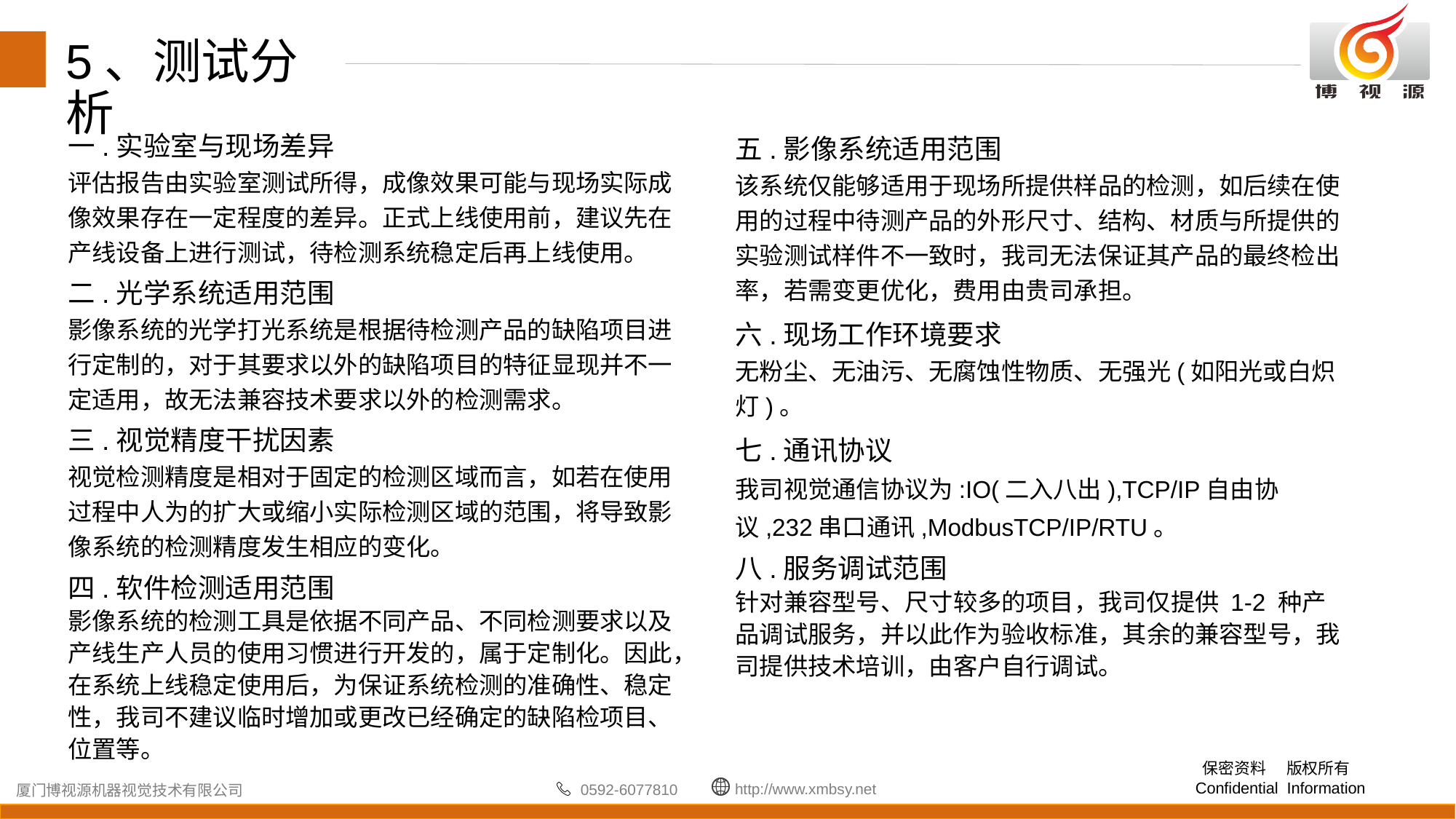

5、测试分析
一.实验室与现场差异
评估报告由实验室测试所得，成像效果可能与现场实际成像效果存在一定程度的差异。正式上线使用前，建议先在产线设备上进行测试，待检测系统稳定后再上线使用。
二.光学系统适用范围
影像系统的光学打光系统是根据待检测产品的缺陷项目进行定制的，对于其要求以外的缺陷项目的特征显现并不一定适用，故无法兼容技术要求以外的检测需求。
三.视觉精度干扰因素
视觉检测精度是相对于固定的检测区域而言，如若在使用过程中人为的扩大或缩小实际检测区域的范围，将导致影像系统的检测精度发生相应的变化。
四.软件检测适用范围
影像系统的检测工具是依据不同产品、不同检测要求以及产线生产人员的使用习惯进行开发的，属于定制化。因此，在系统上线稳定使用后，为保证系统检测的准确性、稳定性，我司不建议临时增加或更改已经确定的缺陷检项目、位置等。
五.影像系统适用范围
该系统仅能够适用于现场所提供样品的检测，如后续在使用的过程中待测产品的外形尺寸、结构、材质与所提供的实验测试样件不一致时，我司无法保证其产品的最终检出率，若需变更优化，费用由贵司承担。
六.现场工作环境要求
无粉尘、无油污、无腐蚀性物质、无强光(如阳光或白炽灯)。
七.通讯协议
我司视觉通信协议为:IO(二入八出),TCP/IP自由协议,232串口通讯,ModbusTCP/IP/RTU。
八.服务调试范围
针对兼容型号、尺寸较多的项目，我司仅提供 1-2 种产品调试服务，并以此作为验收标准，其余的兼容型号，我司提供技术培训，由客户自行调试。